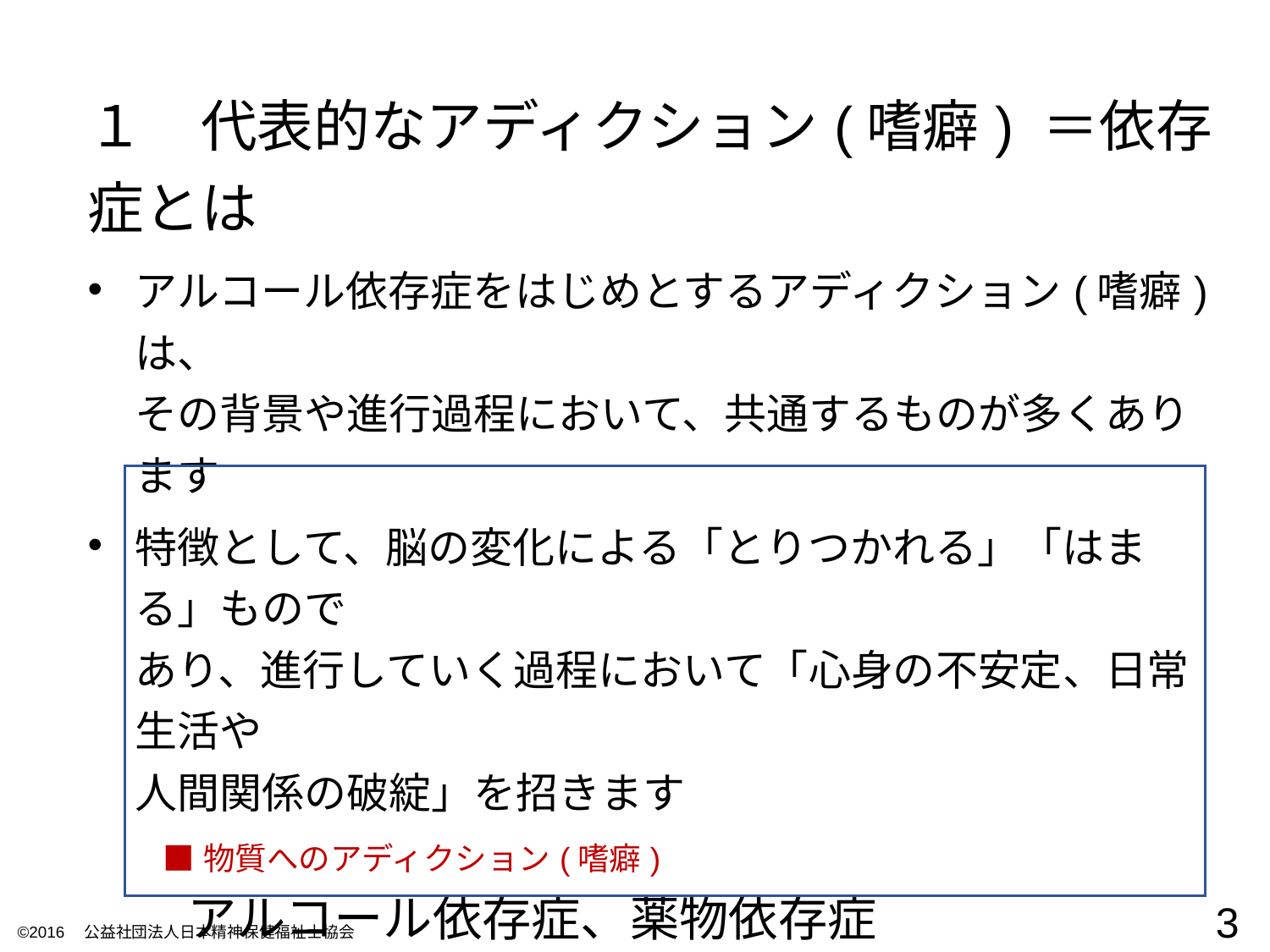

| １　代表的なアディクション(嗜癖) ＝依存症とは |
| --- |
| アルコール依存症をはじめとするアディクション(嗜癖)は、 その背景や進行過程において、共通するものが多くあります 特徴として、脳の変化による「とりつかれる」「はまる」もので あり、進行していく過程において「心身の不安定、日常生活や 人間関係の破綻」を招きます |
| ■物質へのアディクション(嗜癖) アルコール依存症、薬物依存症 |
| ■プロセスへのアディクション(嗜癖) ギャンブル依存症、買い物依存症、摂食障害、 盗癖、ネット・ゲーム依存 |
| ■人間関係へのアディクション(嗜癖) 恋愛依存、DV、虐待 |

3
©2016　公益社団法人日本精神保健福祉士協会